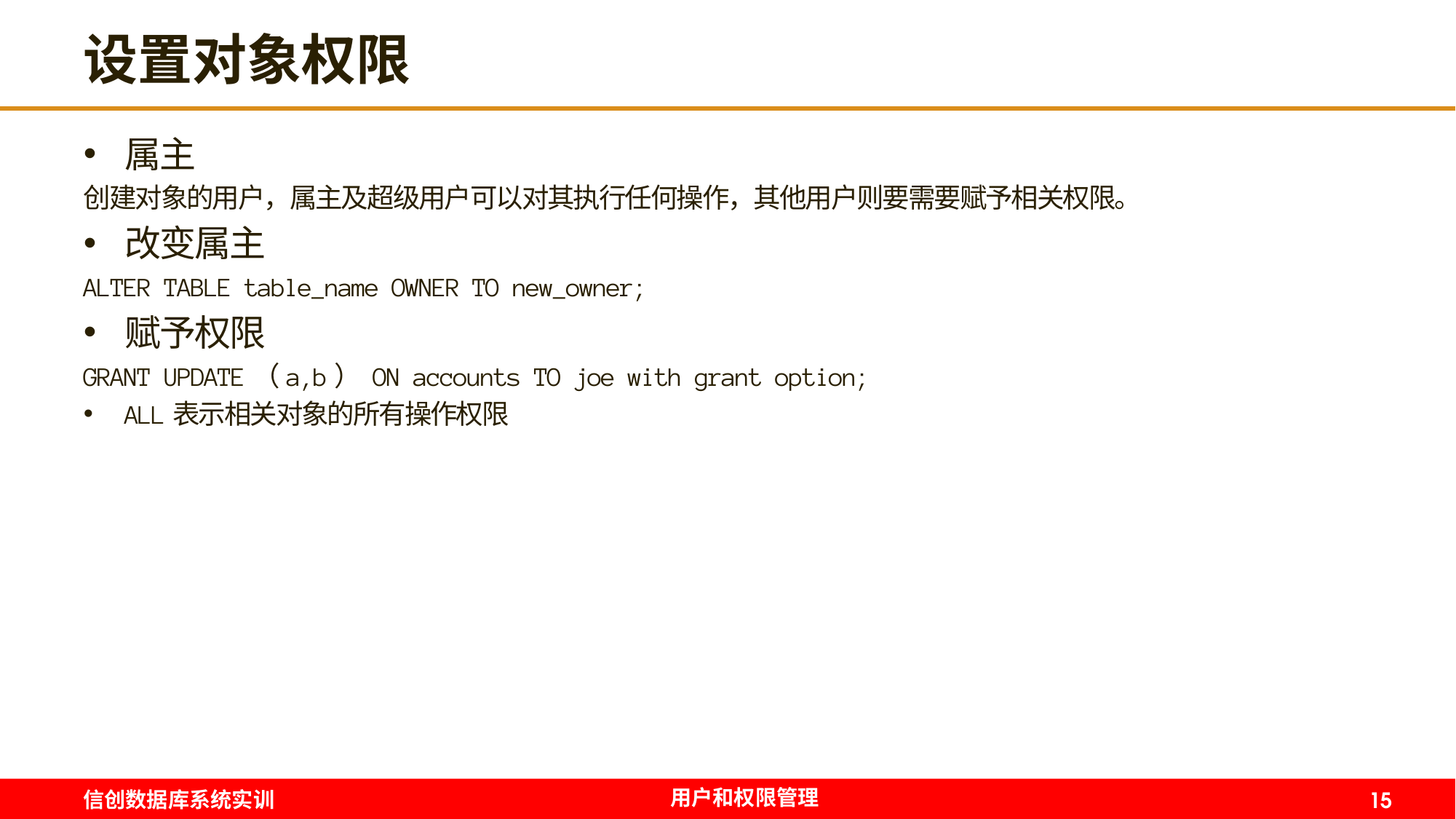

# 设置对象权限
属主
创建对象的用户，属主及超级用户可以对其执行任何操作，其他用户则要需要赋予相关权限。
改变属主
ALTER TABLE table_name OWNER TO new_owner;
赋予权限
GRANT UPDATE（a,b） ON accounts TO joe with grant option;
ALL表示相关对象的所有操作权限